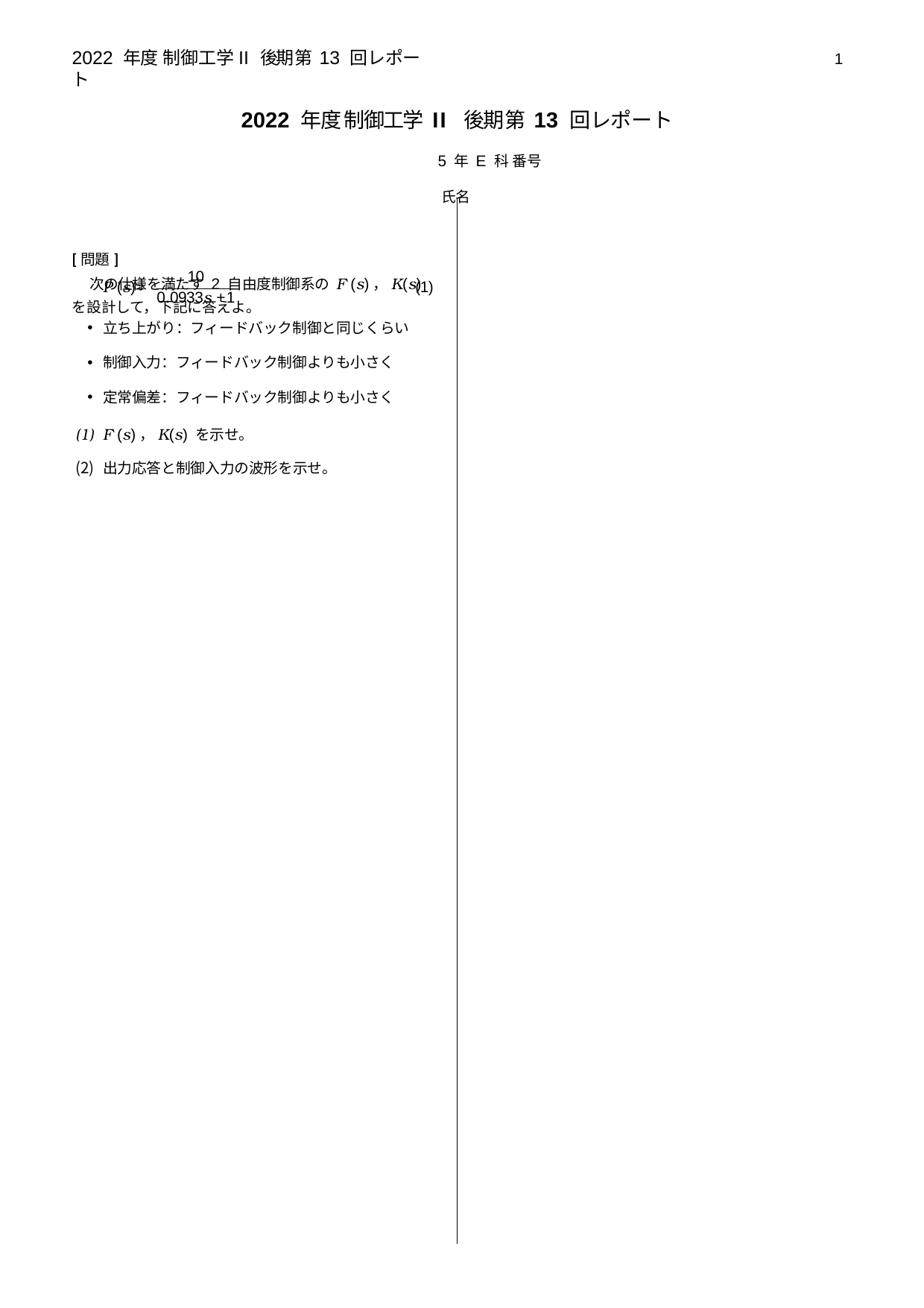

2022 年度 制御工学II 後期 第 13 回レポート
1
2022 年度 制御工学 II 後期 第 13 回レポート
5 年 E 科 番号 	 氏名

[問題]
次の仕様を満たす 2 自由度制御系の F (s)，K(s) を設計して，下記に答えよ。

10
(1)
P (s)=
0.0933s +1

立ち上がり：フィードバック制御と同じくらい

制御入力：フィードバック制御よりも小さく

定常偏差：フィードバック制御よりも小さく

F (s)，K(s) を示せ。

出力応答と制御入力の波形を示せ。